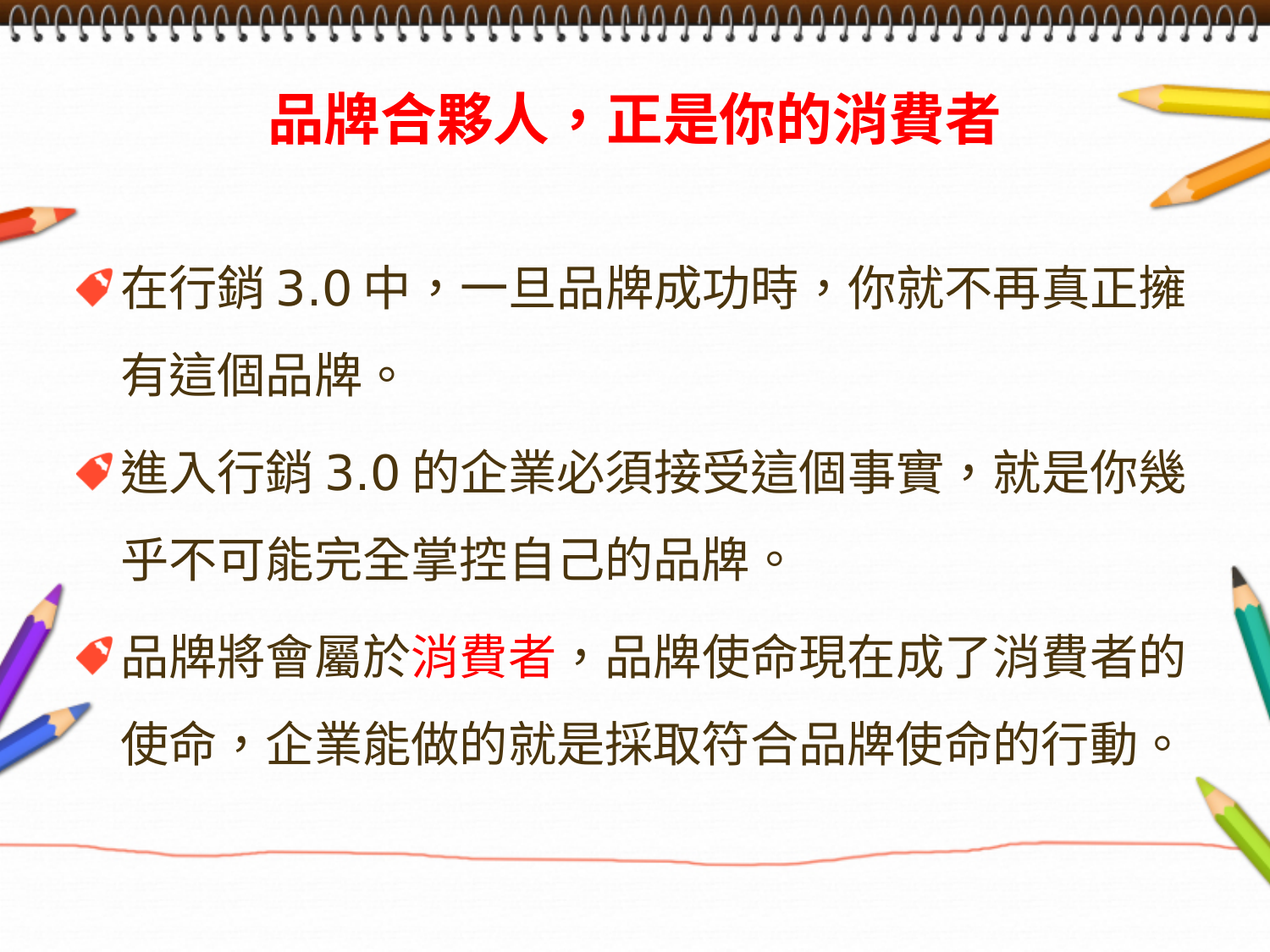

# 品牌合夥人，正是你的消費者
在行銷3.0中，一旦品牌成功時，你就不再真正擁有這個品牌。
進入行銷3.0的企業必須接受這個事實，就是你幾乎不可能完全掌控自己的品牌。
品牌將會屬於消費者，品牌使命現在成了消費者的使命，企業能做的就是採取符合品牌使命的行動。